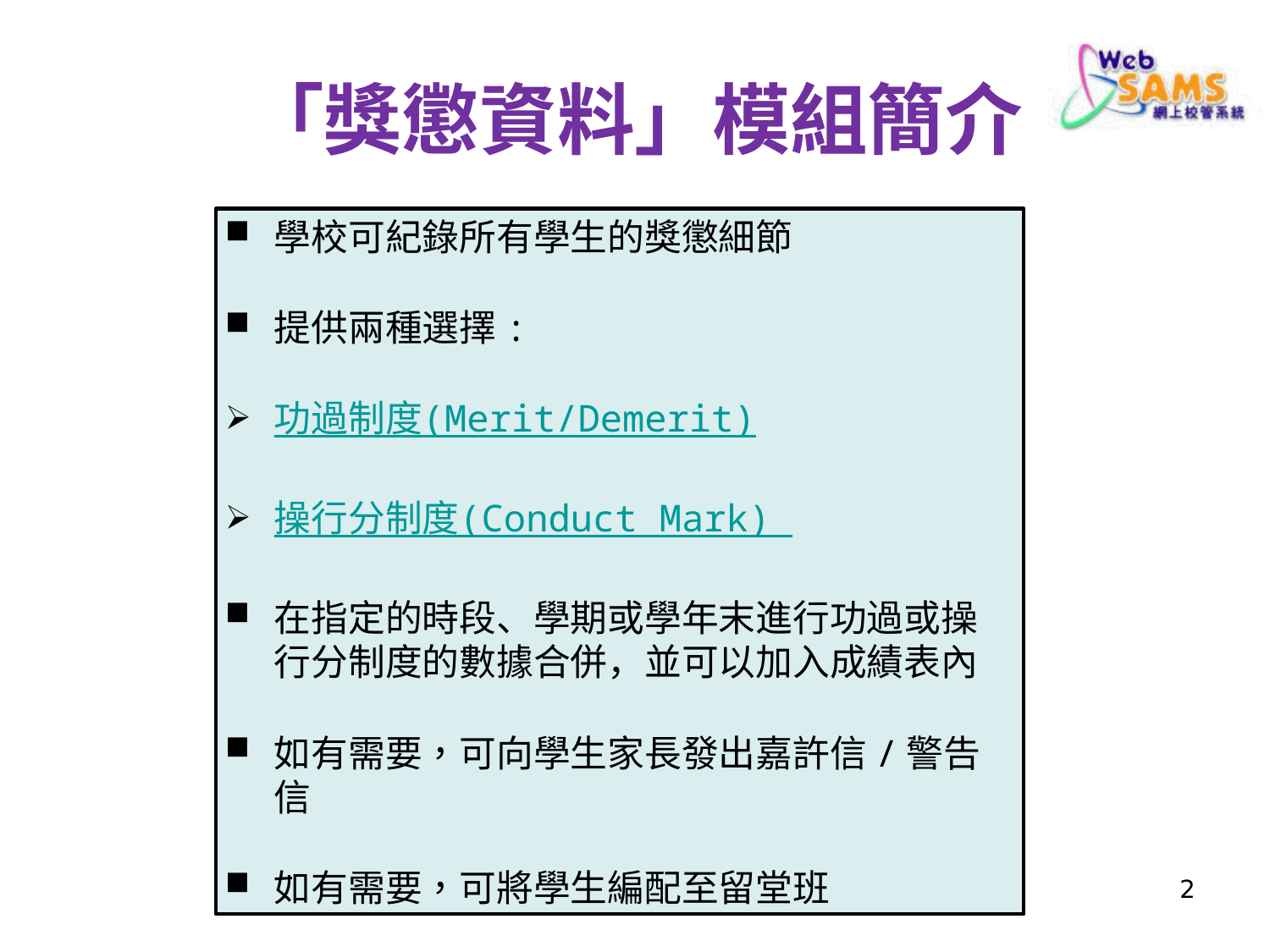

# 「獎懲資料」模組簡介
學校可紀錄所有學生的獎懲細節
提供兩種選擇:
功過制度(Merit/Demerit)
操行分制度(Conduct Mark)
在指定的時段、學期或學年末進行功過或操行分制度的數據合併，並可以加入成績表內
如有需要，可向學生家長發出嘉許信/警告信
如有需要，可將學生編配至留堂班
2